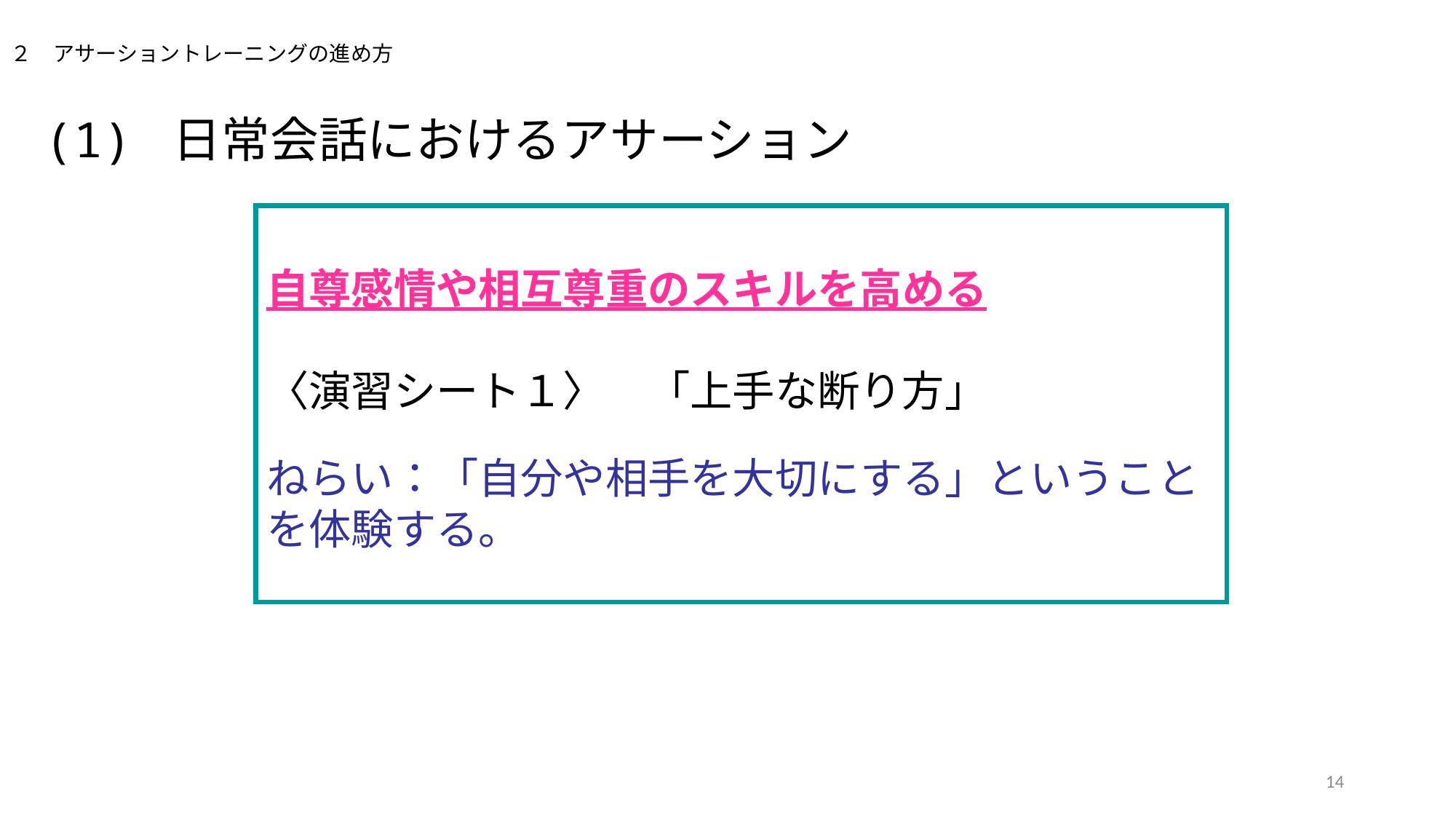

２　アサーショントレーニングの進め方
(1) 日常会話におけるアサーション

自尊感情や相互尊重のスキルを高める

〈演習シート１〉　「上手な断り方」

ねらい：「自分や相手を大切にする」ということを体験する。

14